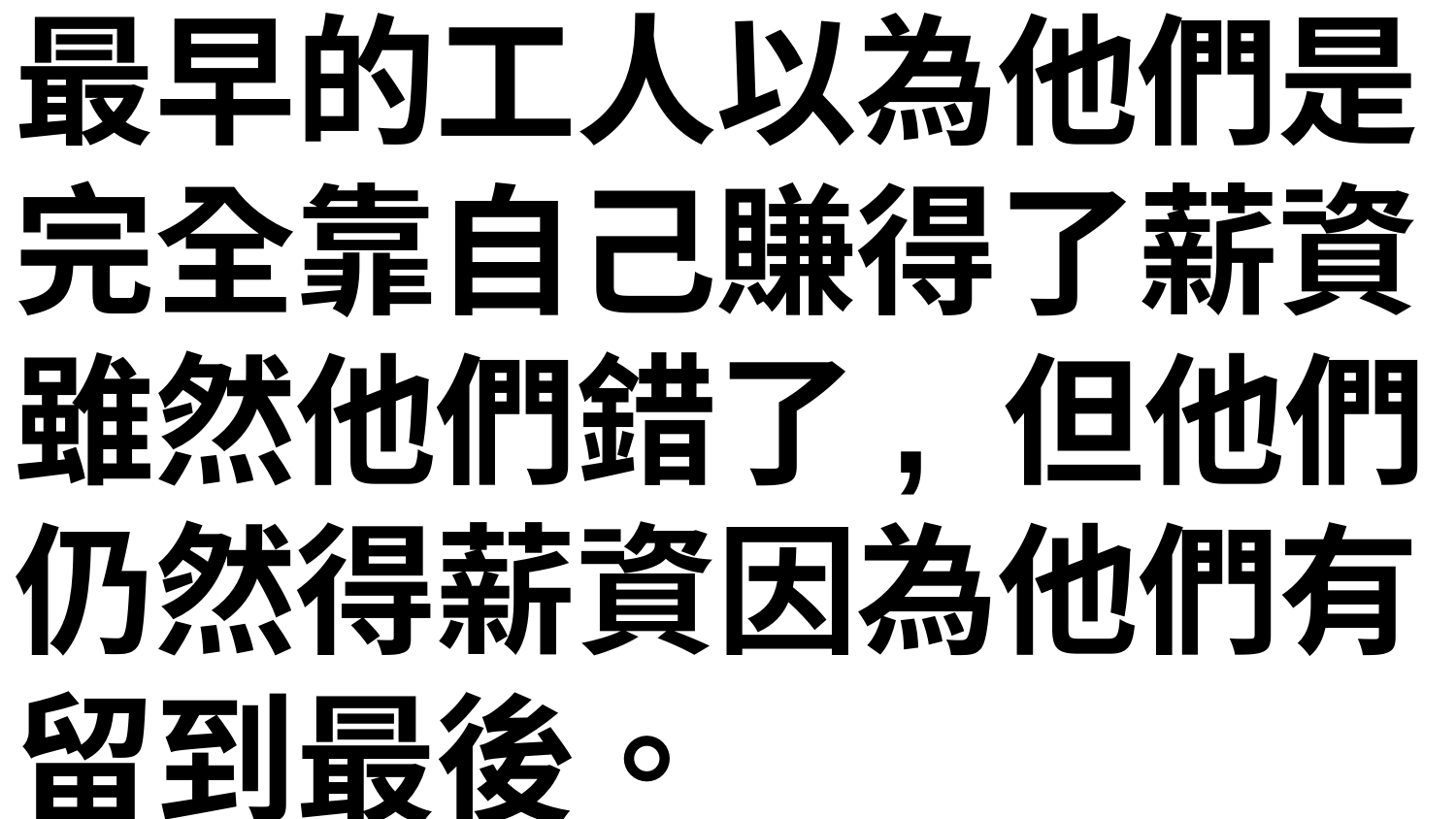

最早的工人以為他們是完全靠自己賺得了薪資.雖然他們錯了, 但他們仍然得薪資因為他們有留到最後。